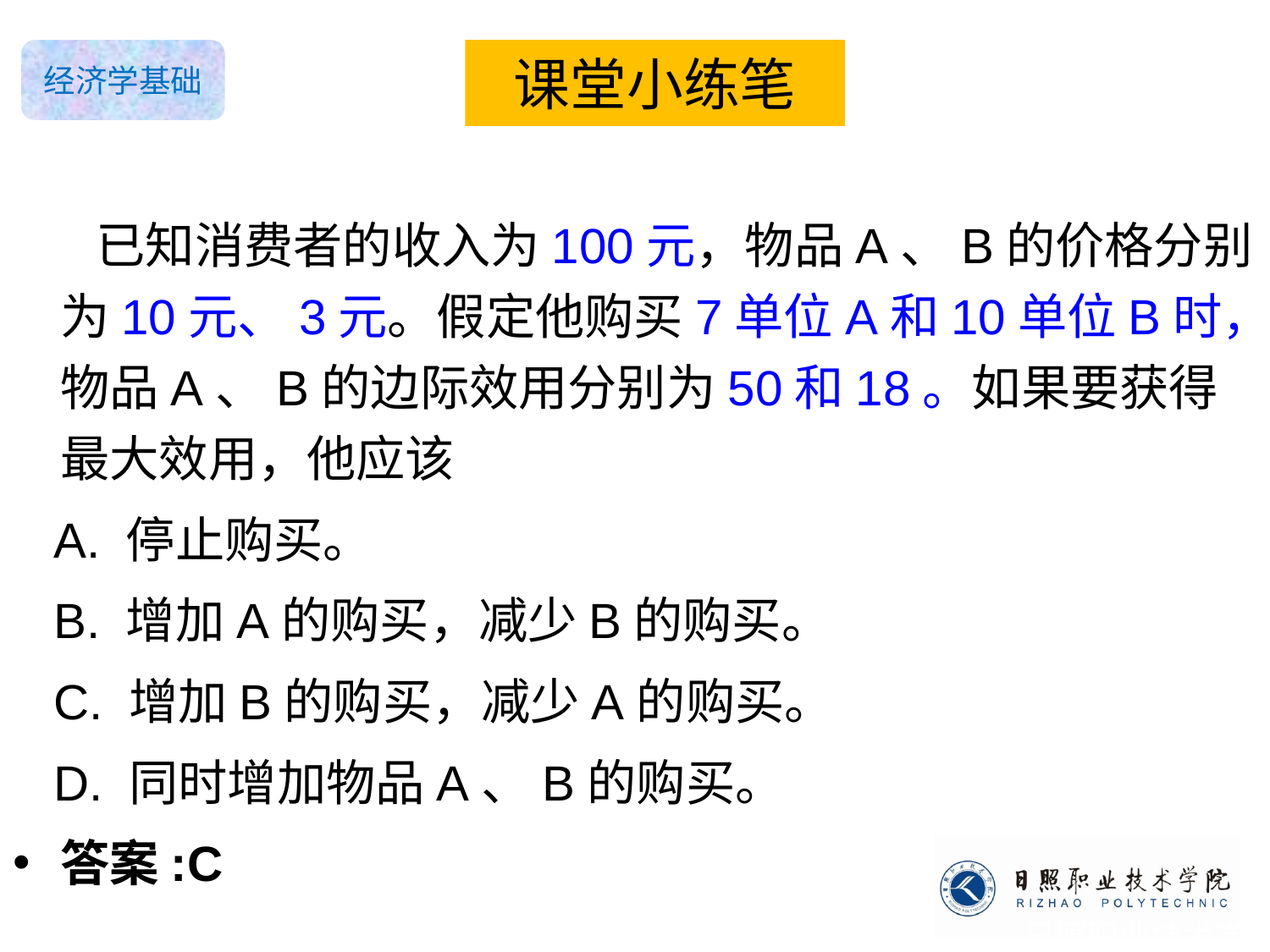

课堂小练笔
       已知消费者的收入为100元，物品A、B的价格分别为10元、3元。假定他购买7单位A和10单位B时，物品A、B的边际效用分别为50和18。如果要获得最大效用，他应该
   A. 停止购买。
   B. 增加A的购买，减少B的购买。
   C. 增加B的购买，减少A的购买。
   D. 同时增加物品A、B的购买。
答案:C

日照职业技术学院
《经济学基础》